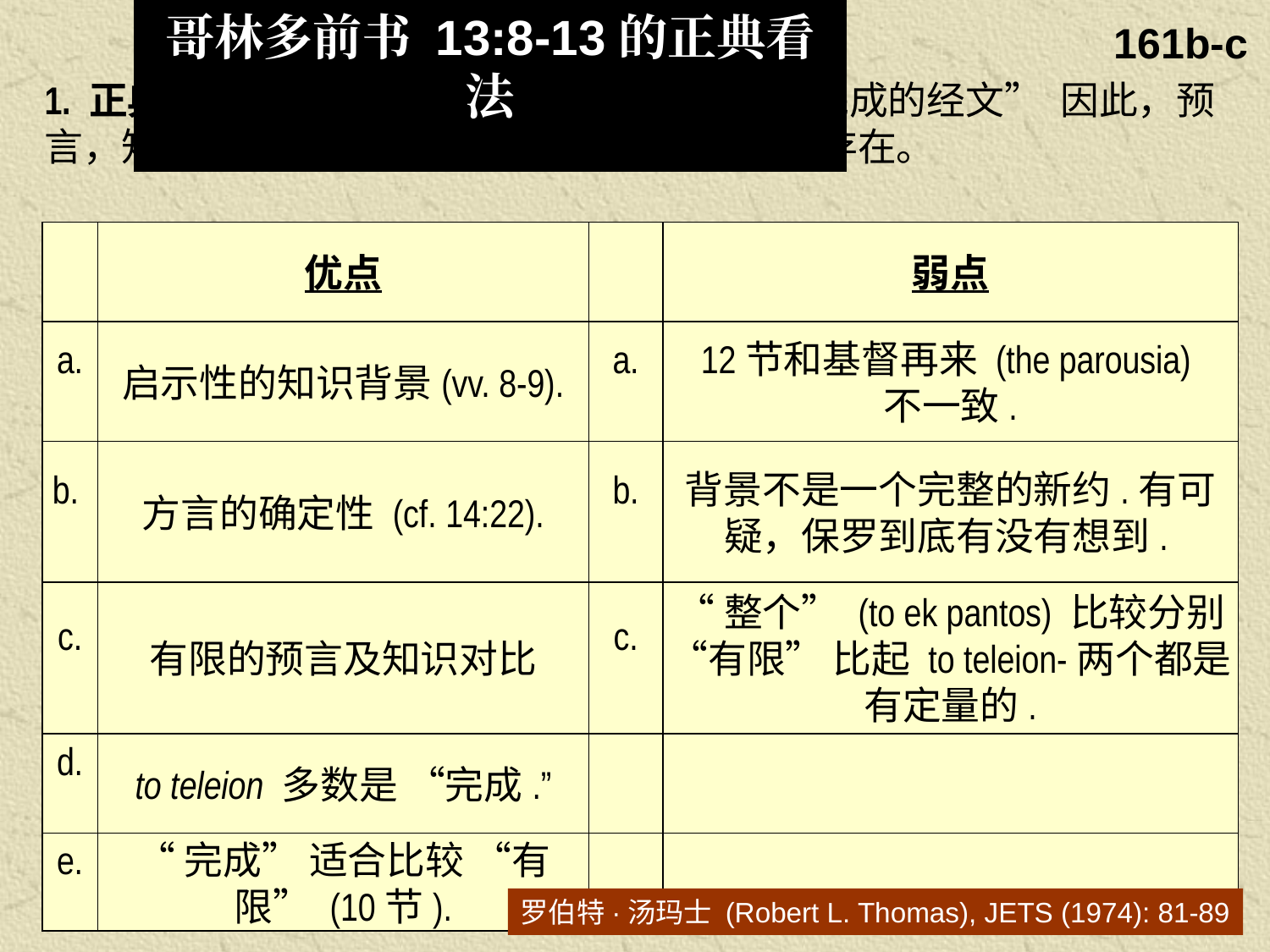

哥林多前书 13:8-13的正典看法
161b-c
1. 正典看 to teleion 为“完成, 一切,” 指示 “完成的经文”  因此，预言，知识及方言在新约完成后已终止而今日不存在。

优点

弱点
a.

启示性的知识背景(vv. 8-9).
a.

12节和基督再来 (the parousia)
不一致.
b.

方言的确定性 (cf. 14:22).
b.

背景不是一个完整的新约.有可疑，保罗到底有没有想到.
c.

有限的预言及知识对比
c.

“整个” (to ek pantos) 比较分别“有限” 比起 to teleion-两个都是有定量的.
d.

to teleion 多数是 “完成.”

e.

“完成” 适合比较 “有限” (10节).

罗伯特·汤玛士 (Robert L. Thomas), JETS (1974): 81-89